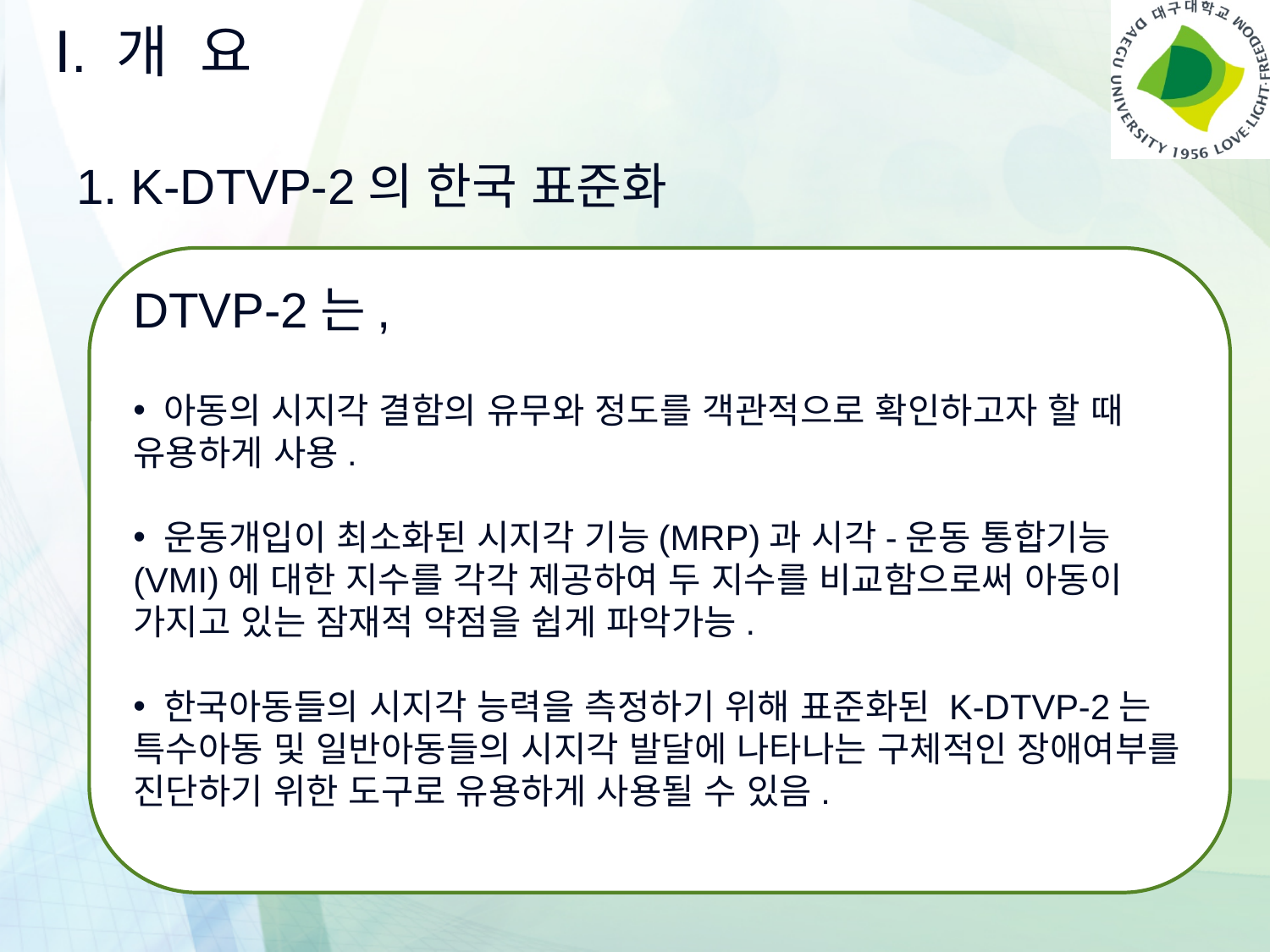

# Ⅰ. 개  요
1. K-DTVP-2의 한국 표준화

DTVP-2는,

 아동의 시지각 결함의 유무와 정도를 객관적으로 확인하고자 할 때 유용하게 사용.

 운동개입이 최소화된 시지각 기능(MRP)과 시각-운동 통합기능(VMI)에 대한 지수를 각각 제공하여 두 지수를 비교함으로써 아동이 가지고 있는 잠재적 약점을 쉽게 파악가능.

 한국아동들의 시지각 능력을 측정하기 위해 표준화된 K-DTVP-2는 특수아동 및 일반아동들의 시지각 발달에 나타나는 구체적인 장애여부를 진단하기 위한 도구로 유용하게 사용될 수 있음.